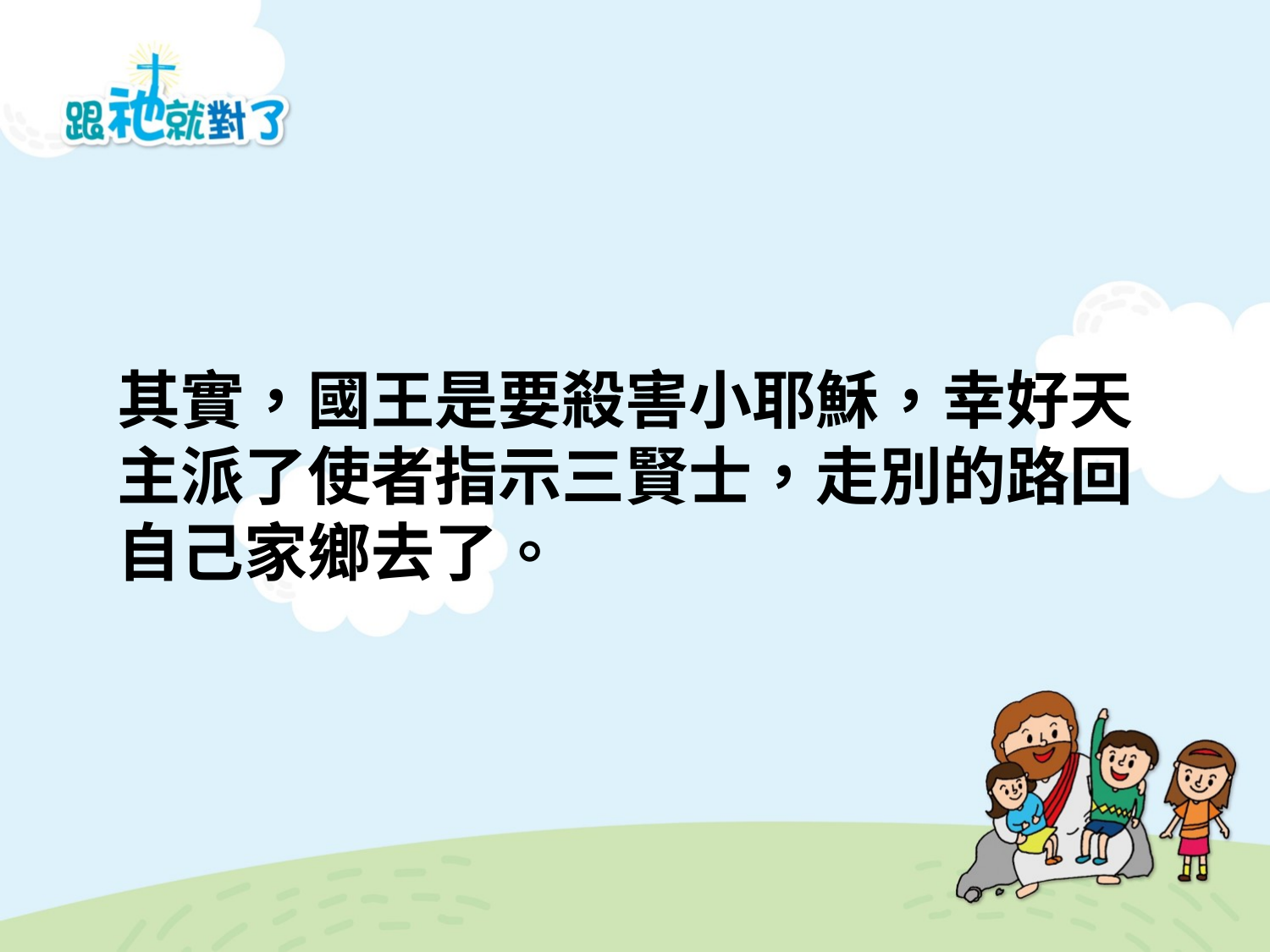

其實，國王是要殺害小耶穌，幸好天主派了使者指示三賢士，走別的路回自己家鄉去了。